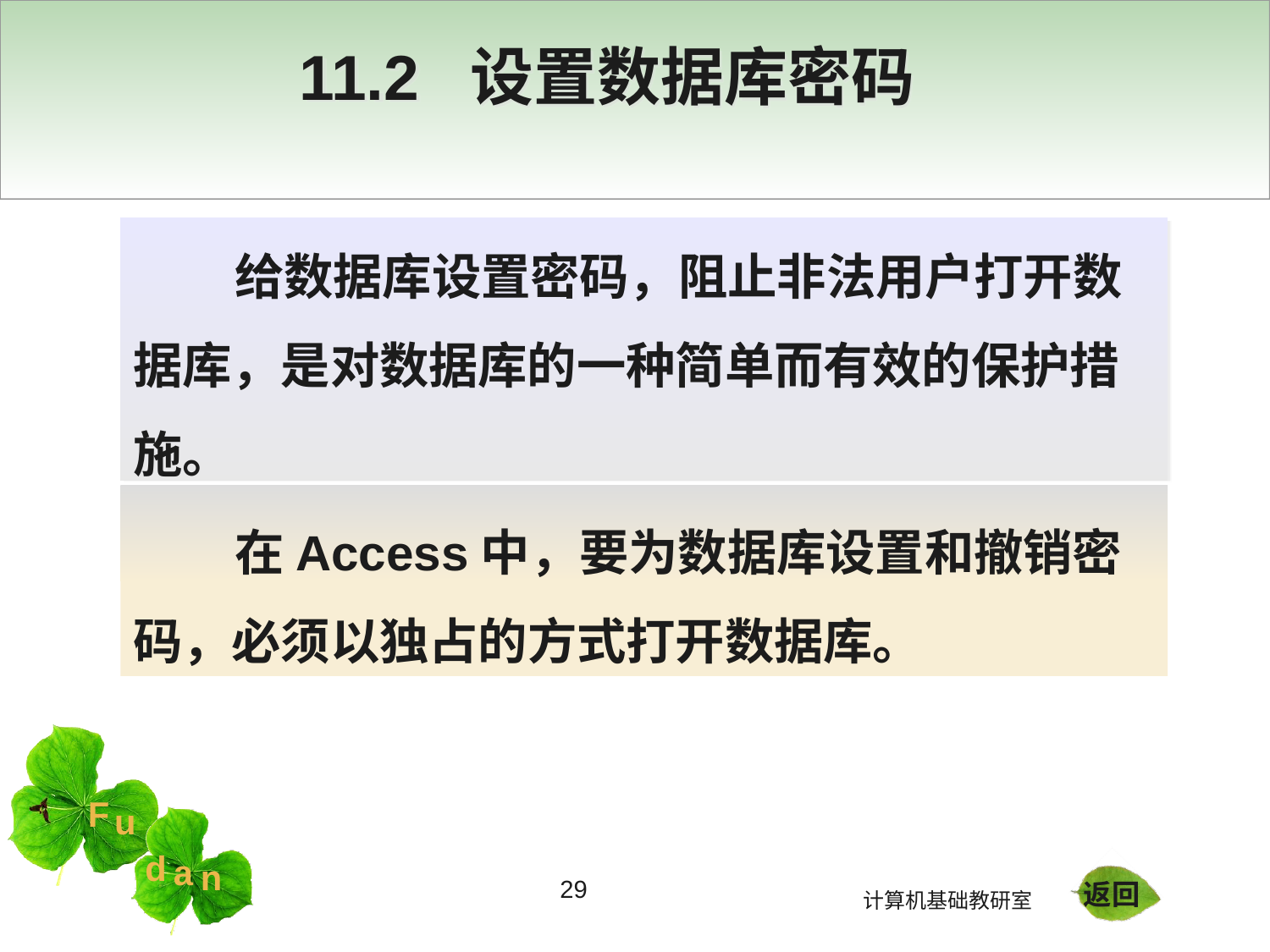

11.2  设置数据库密码
        给数据库设置密码，阻止非法用户打开数据库，是对数据库的一种简单而有效的保护措施。
        在Access中，要为数据库设置和撤销密码，必须以独占的方式打开数据库。
29
返回